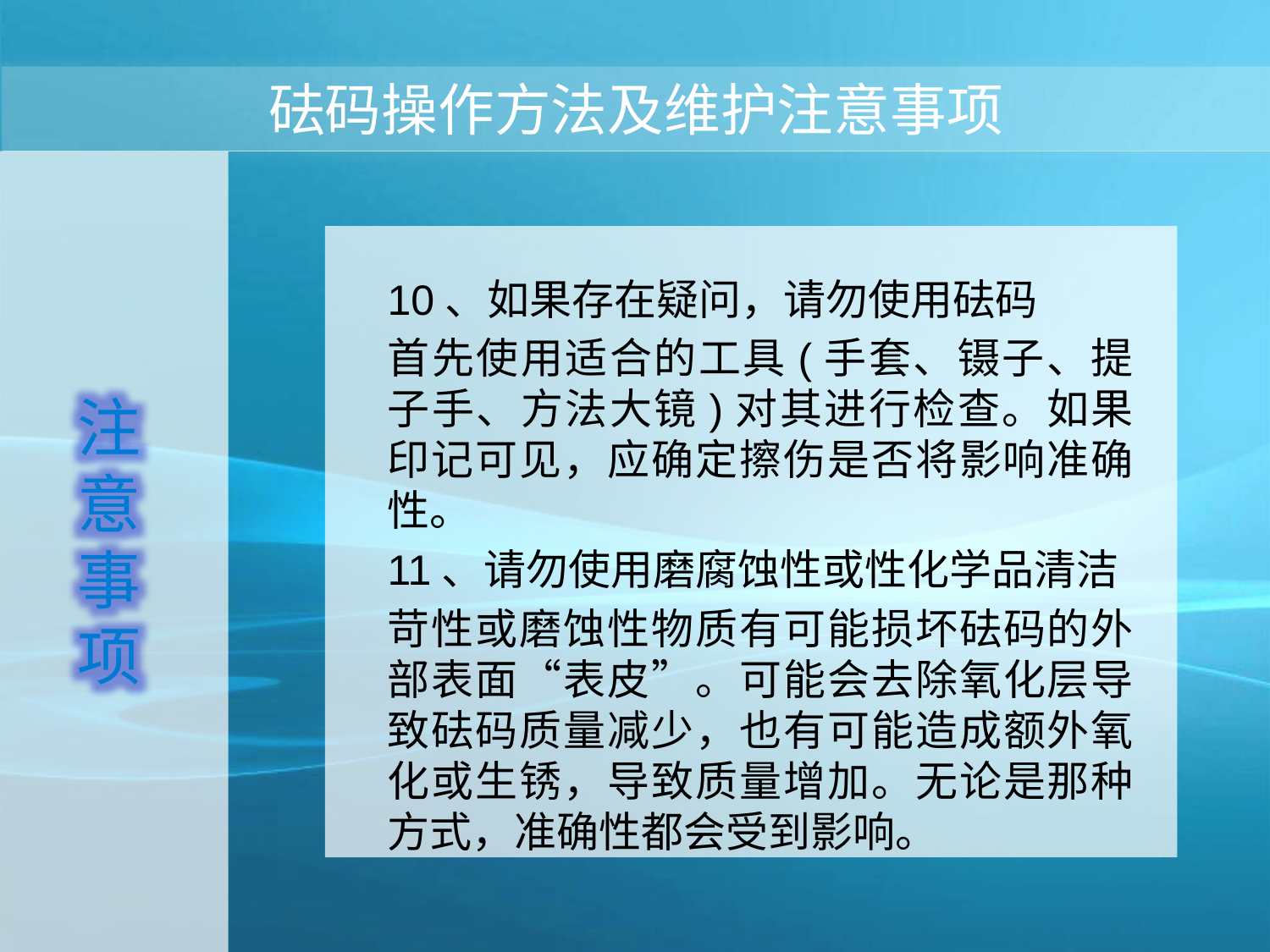

# 砝码操作方法及维护注意事项

10、如果存在疑问，请勿使用砝码
首先使用适合的工具(手套、镊子、提子手、方法大镜)对其进行检查。如果印记可见，应确定擦伤是否将影响准确性。
11、请勿使用磨腐蚀性或性化学品清洁
苛性或磨蚀性物质有可能损坏砝码的外部表面“表皮”。可能会去除氧化层导致砝码质量减少，也有可能造成额外氧化或生锈，导致质量增加。无论是那种方式，准确性都会受到影响。
注意事项